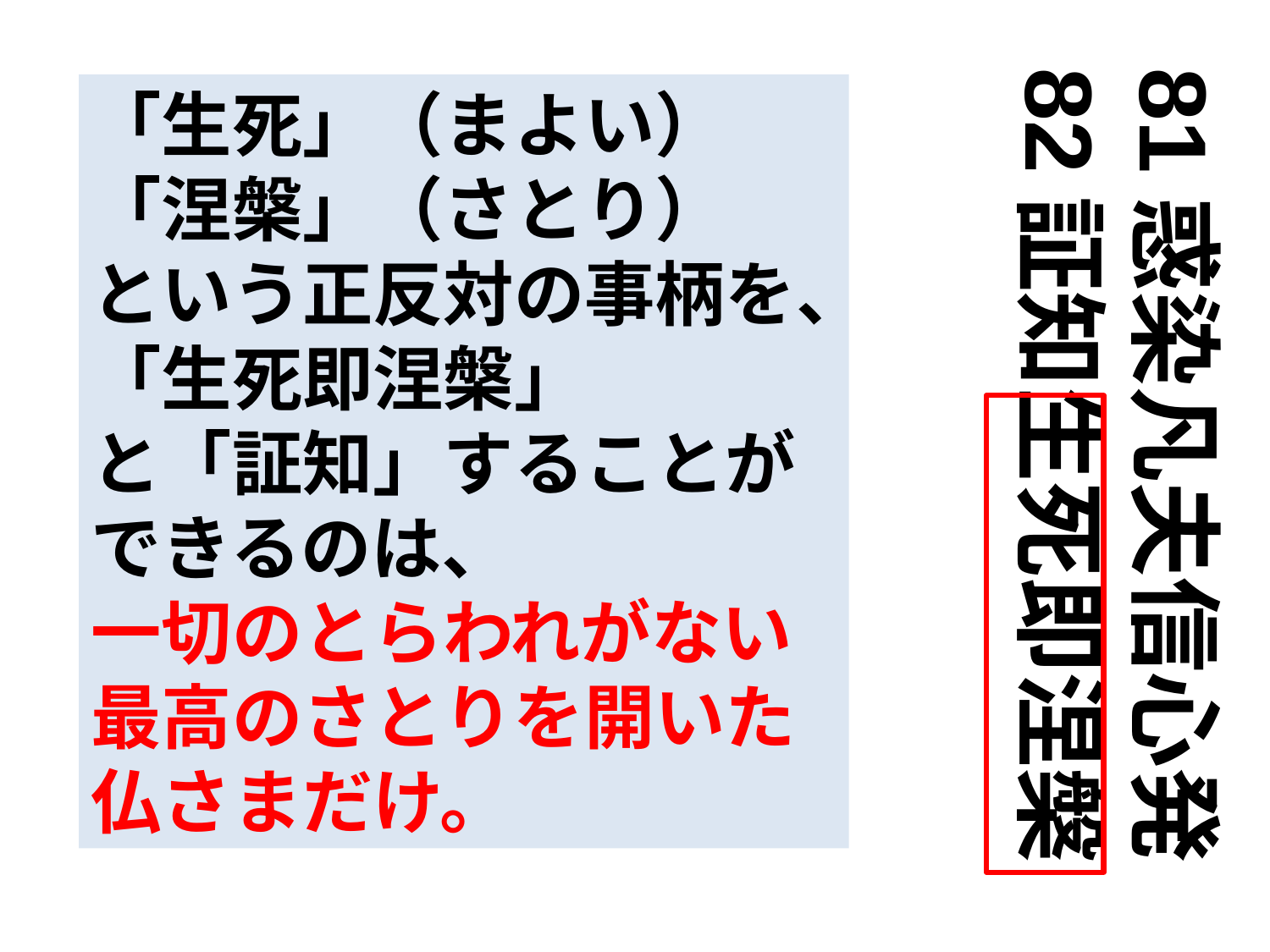

81惑染凡夫信心発
82証知生死即涅槃
「生死」（まよい）
「涅槃」（さとり）
という正反対の事柄を、
「生死即涅槃」
と「証知」することが
できるのは、
一切のとらわれがない最高のさとりを開いた仏さまだけ。